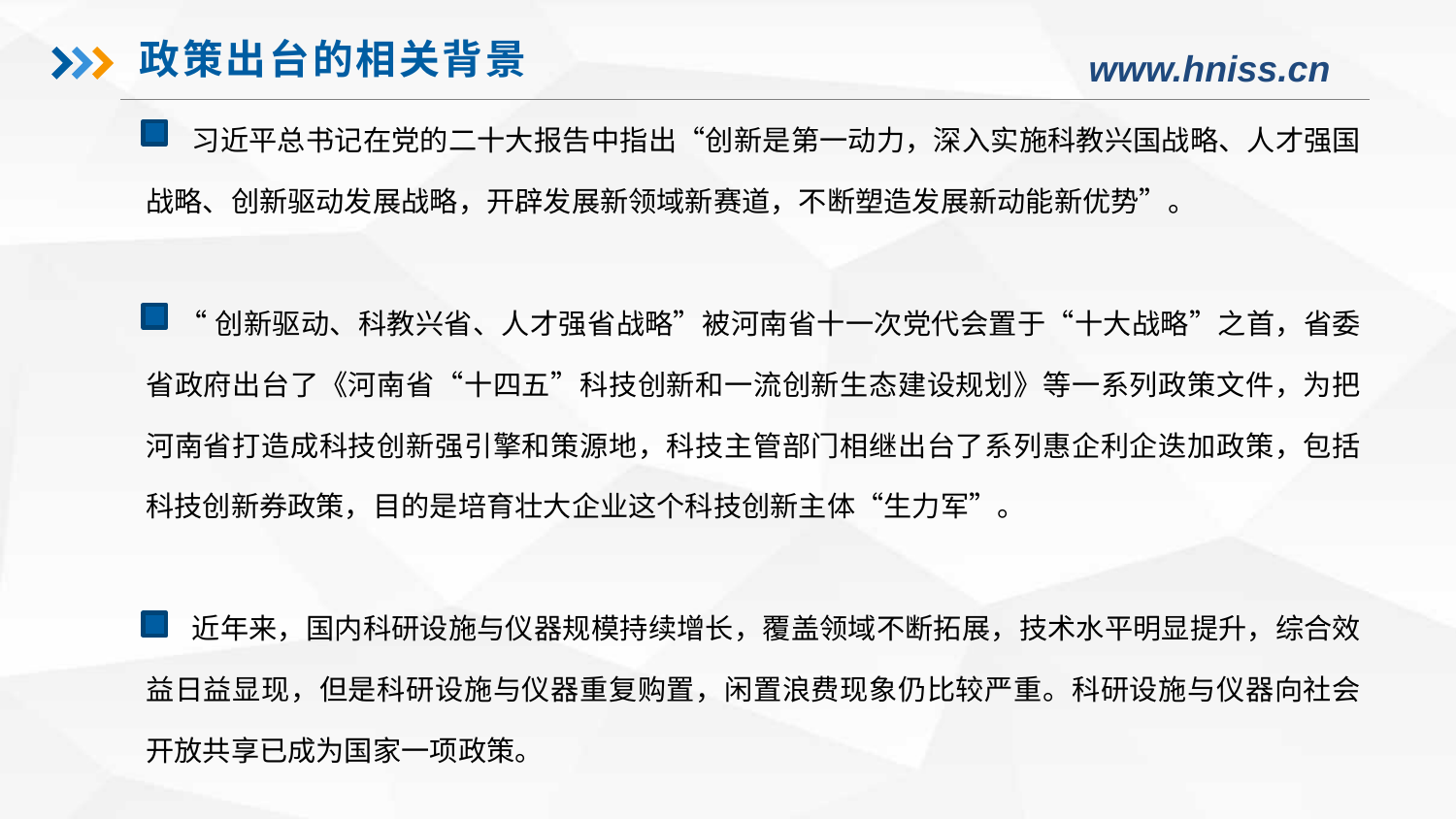

政策出台的相关背景

      习近平总书记在党的二十大报告中指出“创新是第一动力，深入实施科教兴国战略、人才强国战略、创新驱动发展战略，开辟发展新领域新赛道，不断塑造发展新动能新优势”。

     “创新驱动、科教兴省、人才强省战略”被河南省十一次党代会置于“十大战略”之首，省委省政府出台了《河南省“十四五”科技创新和一流创新生态建设规划》等一系列政策文件，为把河南省打造成科技创新强引擎和策源地，科技主管部门相继出台了系列惠企利企迭加政策，包括科技创新券政策，目的是培育壮大企业这个科技创新主体“生力军”。

      近年来，国内科研设施与仪器规模持续增长，覆盖领域不断拓展，技术水平明显提升，综合效益日益显现，但是科研设施与仪器重复购置，闲置浪费现象仍比较严重。科研设施与仪器向社会开放共享已成为国家一项政策。